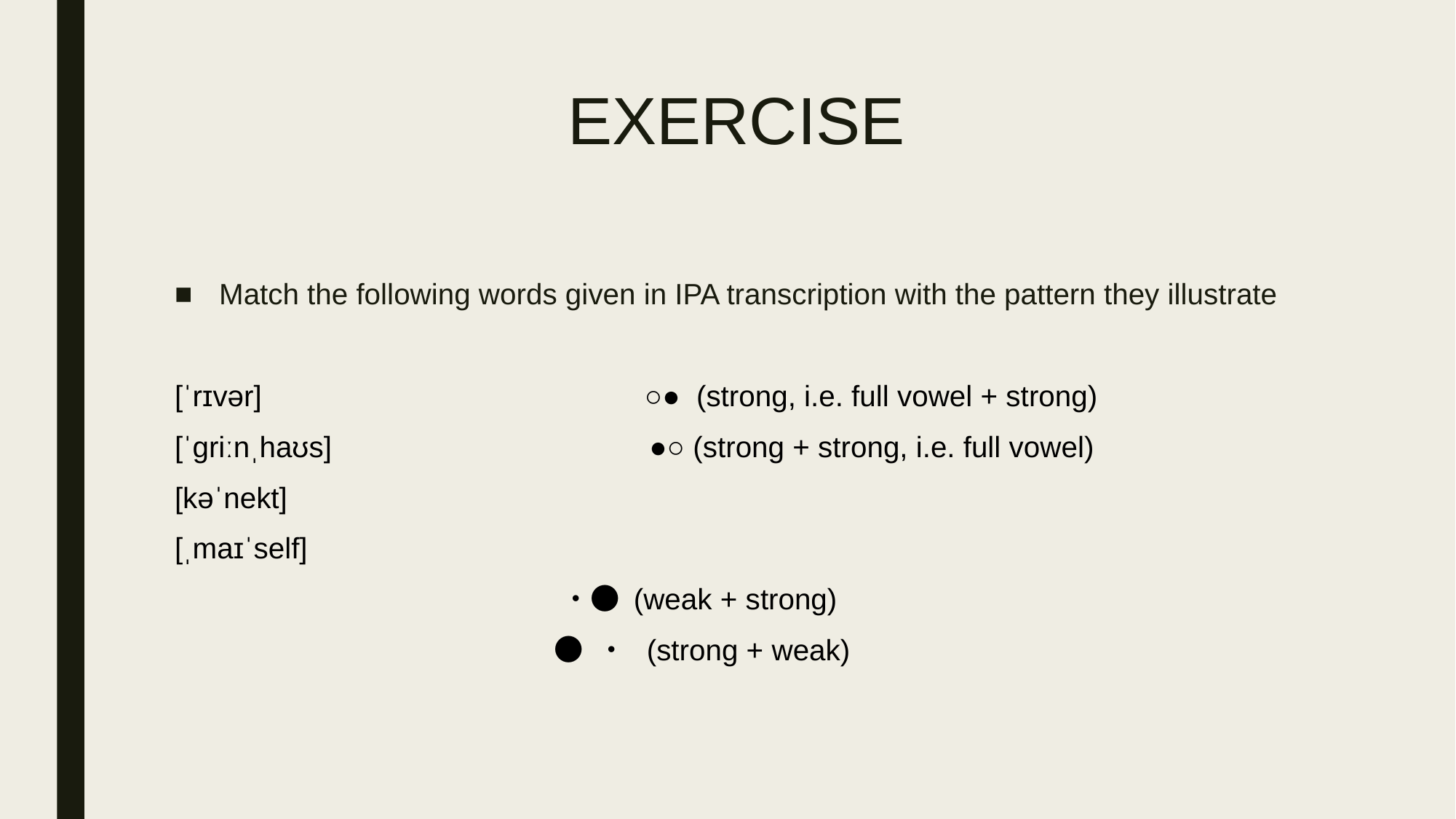

# EXERCISE
Match the following words given in IPA transcription with the pattern they illustrate

[ˈrɪvər]                                               ○●  (strong, i.e. full vowel + strong)
[ˈgriːnˌhaʊs]                                       ●○ (strong + strong, i.e. full vowel)
[kəˈnekt]
[ˌmaɪˈself]
                                                          ・● (weak + strong)
                                                          ● ・  (strong + weak)